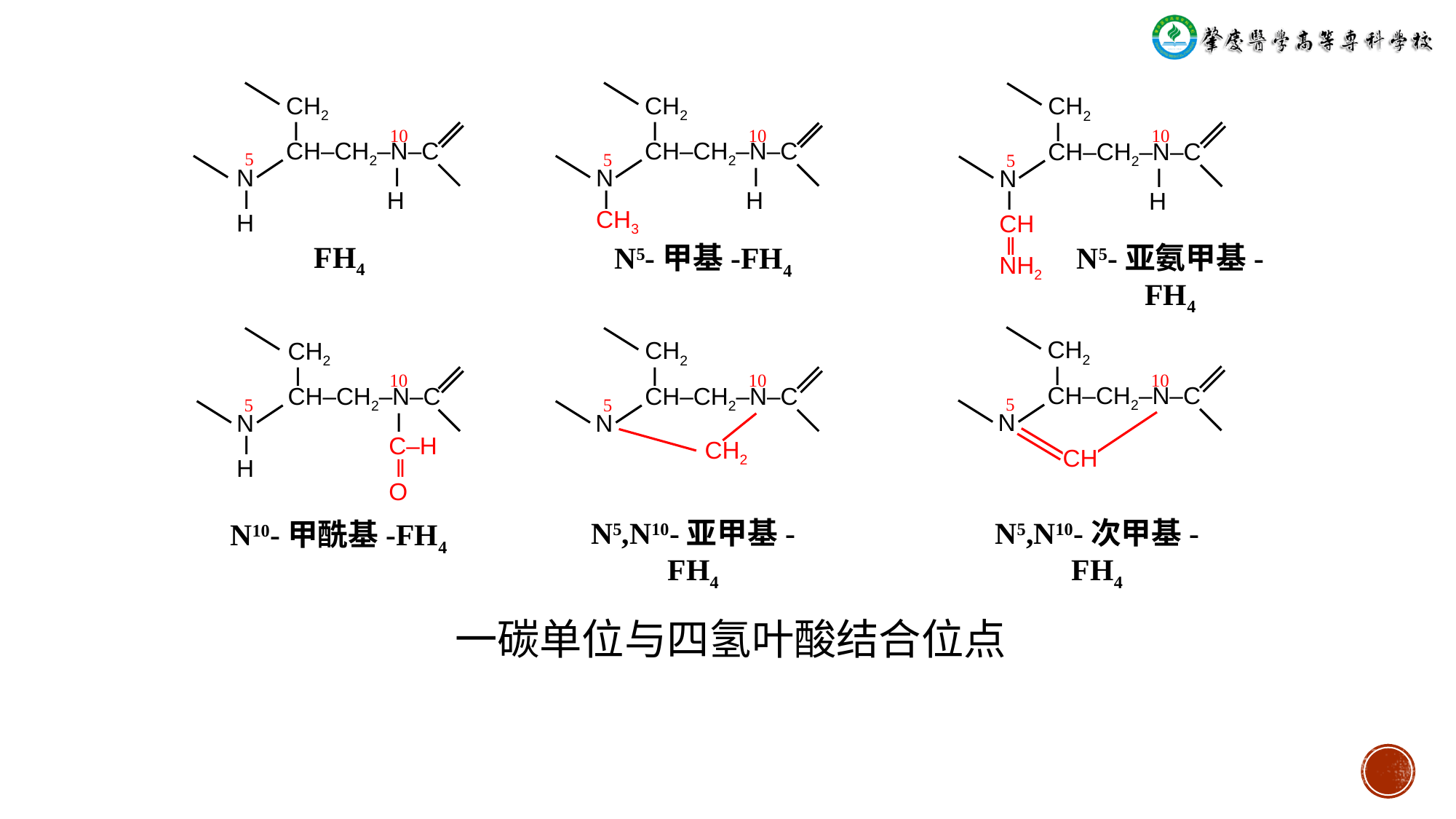

CH2
  ⅼ
 CH‒CH2‒N‒C
                 ⅼ
                H
10
5
 N
  ⅼ
 H
 CH2
  ⅼ
 CH‒CH2‒N‒C
                 ⅼ
                H
10
5
 N
  ⅼ
 CH3
 CH2
  ⅼ
 CH‒CH2‒N‒C
                 ⅼ
                H
10
5
 N
  ⅼ
 CH
  ǁ
 NH2
FH4
N5-甲基-FH4
N5-亚氨甲基-FH4
 CH2
  ⅼ
 CH‒CH2‒N‒C

10
5
 N
CH
 CH2
  ⅼ
 CH‒CH2‒N‒C
                 ⅼ
                C‒H
                 ǁ
                O
10
5
 N
  ⅼ
 H
 CH2
  ⅼ
 CH‒CH2‒N‒C

10
5
 N
CH2
N5,N10-亚甲基-FH4
N5,N10-次甲基-FH4
N10-甲酰基-FH4
一碳单位与四氢叶酸结合位点